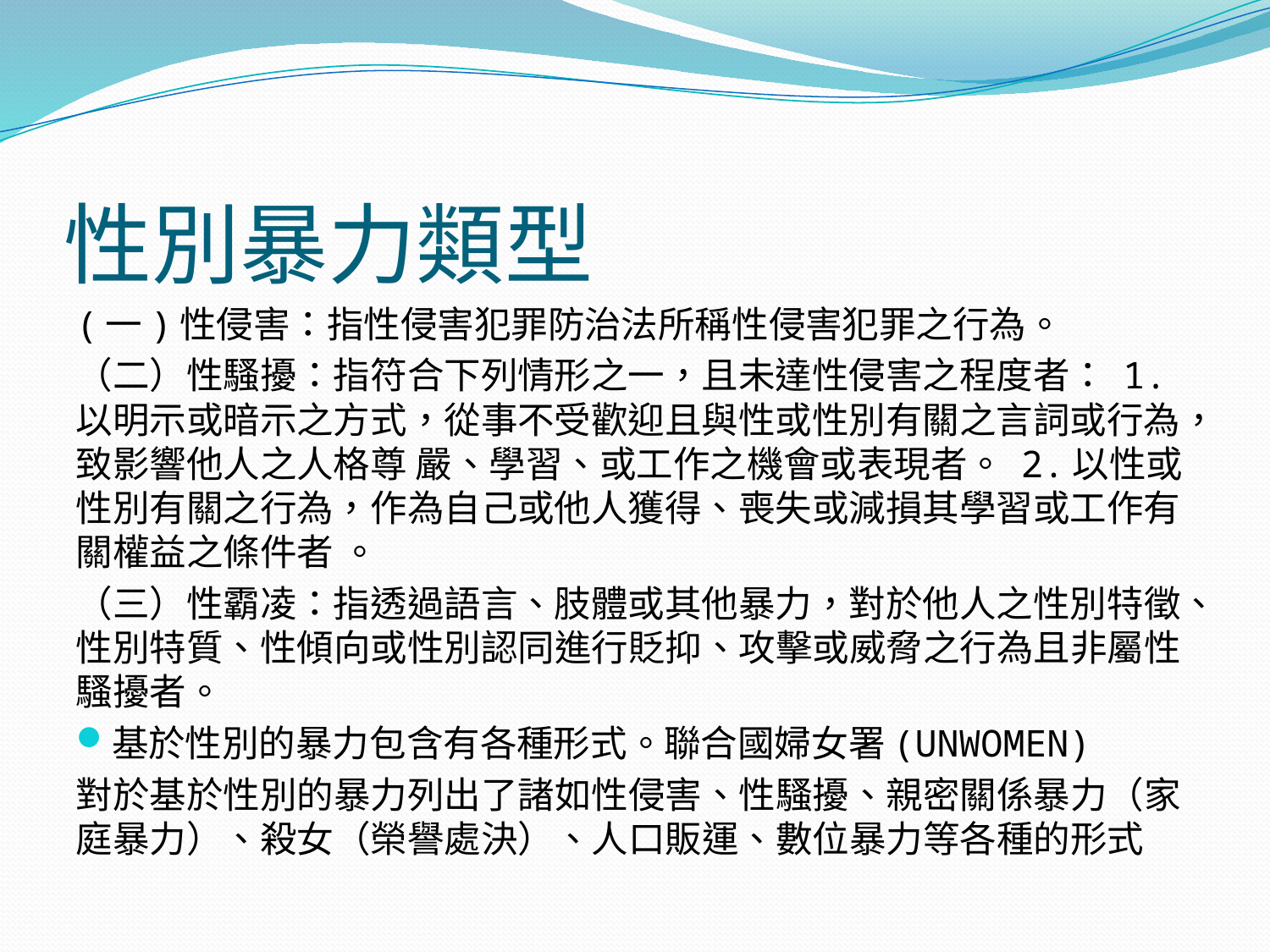

# 性別暴力類型
(一)性侵害：指性侵害犯罪防治法所稱性侵害犯罪之行為。
（二）性騷擾：指符合下列情形之一，且未達性侵害之程度者： 1.以明示或暗示之方式，從事不受歡迎且與性或性別有關之言詞或行為，致影響他人之人格尊 嚴、學習、或工作之機會或表現者。 2.以性或性別有關之行為，作為自己或他人獲得、喪失或減損其學習或工作有關權益之條件者 。
（三）性霸凌：指透過語言、肢體或其他暴力，對於他人之性別特徵、性別特質、性傾向或性別認同進行貶抑、攻擊或威脅之行為且非屬性騷擾者。
基於性別的暴力包含有各種形式。聯合國婦女署(UNWOMEN)
對於基於性別的暴力列出了諸如性侵害、性騷擾、親密關係暴力（家庭暴力）、殺女（榮譽處決）、人口販運、數位暴力等各種的形式